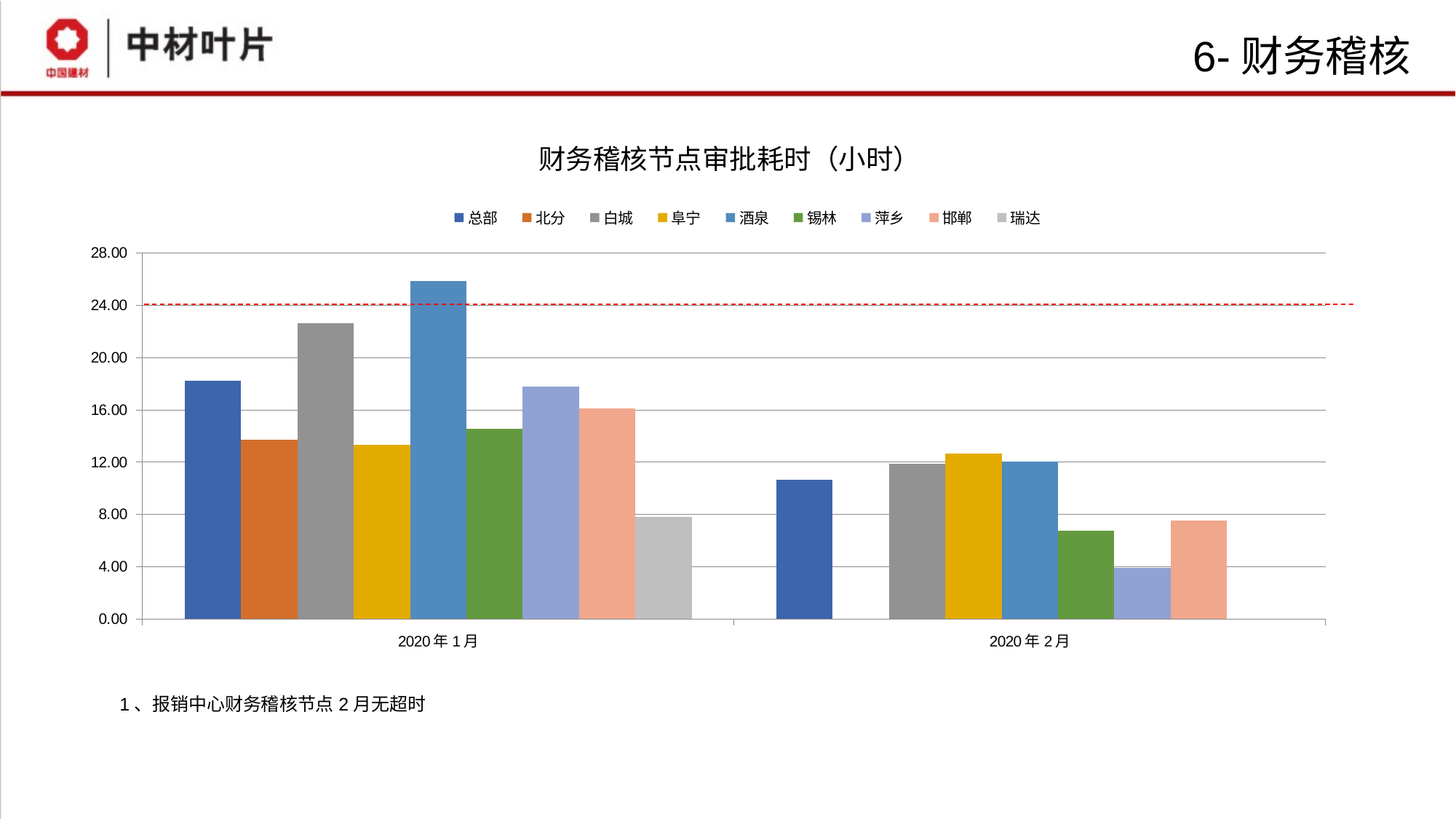

# 6-财务稽核

### Chart

| Category | 总部 | 北分 | 白城 | 阜宁 | 酒泉 | 锡林 | 萍乡 | 邯郸 | 瑞达 |
|---|---|---|---|---|---|---|---|---|---|
| 2020年1月 | 18.237140804598436 | 13.691111111125792 | 22.631286549737286 | 13.31752824857614 | 25.897383040920097 | 14.532309941497116 | 17.811290849678162 | 16.11921875000189 | 7.801067251485381 |
| 2020年2月 | 10.671044061297614 | None | 11.883773148147156 | 12.634506172843329 | 12.055402777780547 | 6.773851010112346 | 3.882638888870133 | 7.514251207705061 | None |
1、报销中心财务稽核节点2月无超时